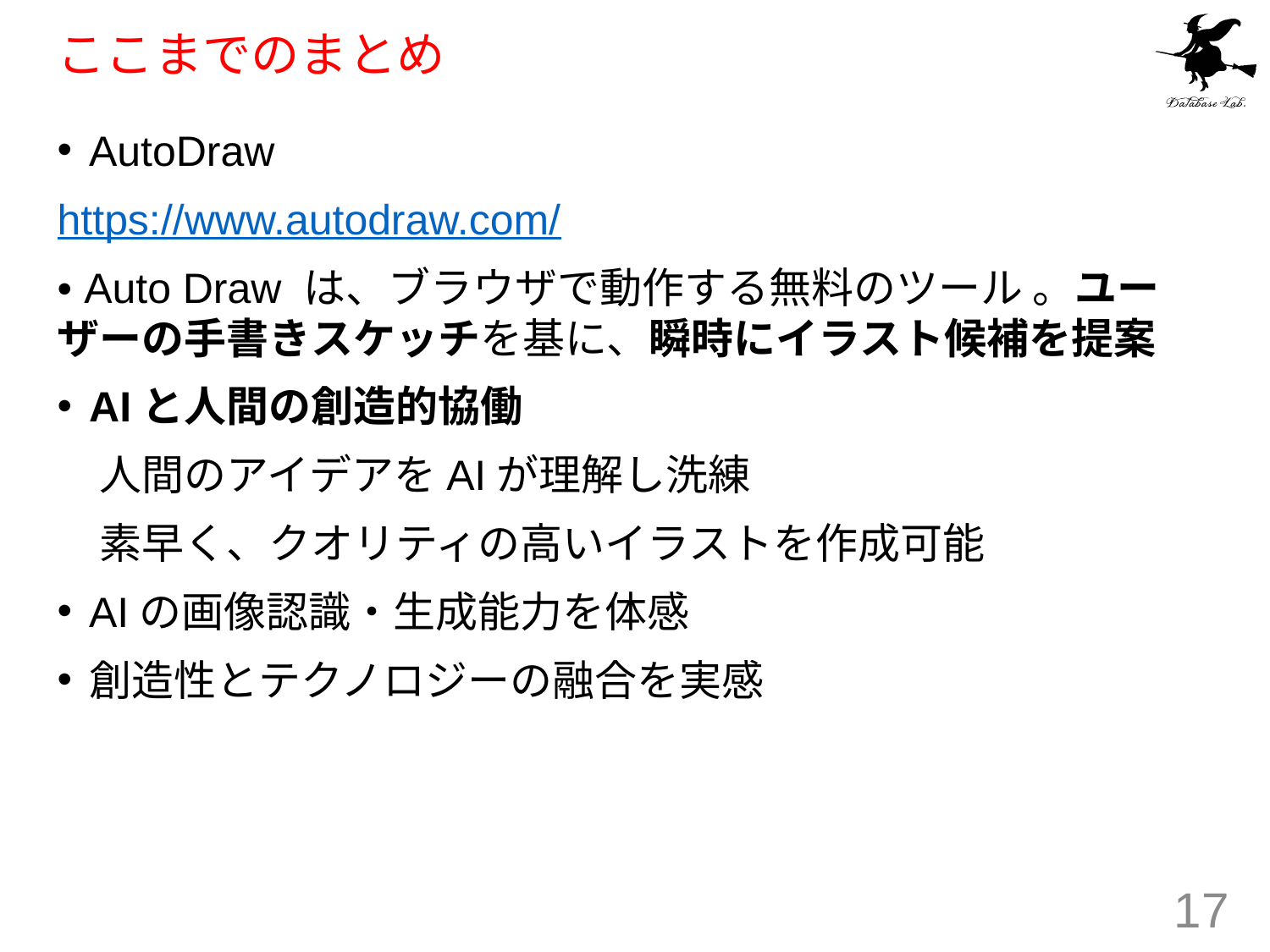

# ここまでのまとめ
AutoDraw
https://www.autodraw.com/
• Auto Draw は、ブラウザで動作する無料のツール 。ユーザーの手書きスケッチを基に、瞬時にイラスト候補を提案
AIと人間の創造的協働
　人間のアイデアをAIが理解し洗練
　素早く、クオリティの高いイラストを作成可能
AIの画像認識・生成能力を体感
創造性とテクノロジーの融合を実感
17